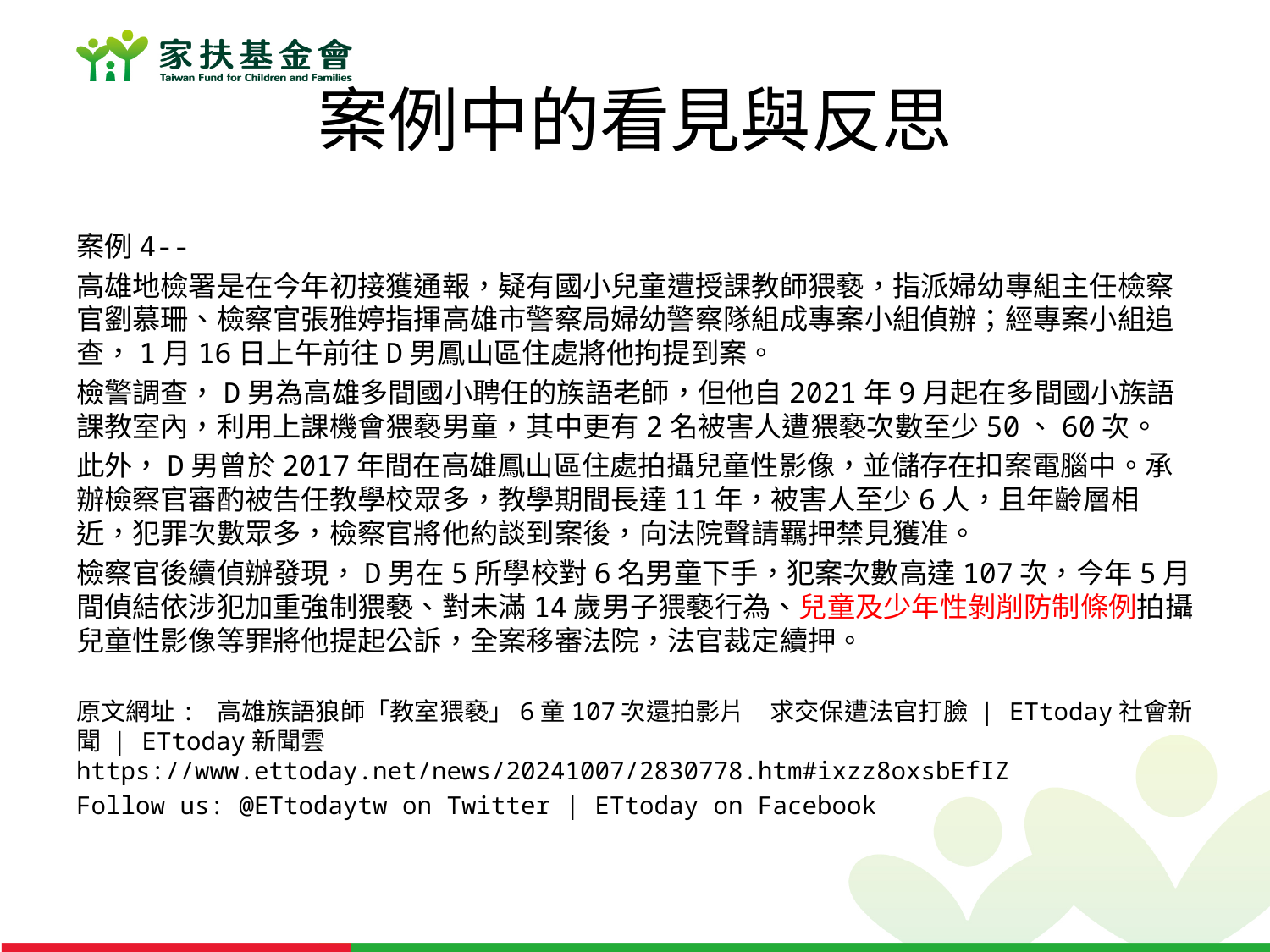

# 案例中的看見與反思
案例4--
高雄地檢署是在今年初接獲通報，疑有國小兒童遭授課教師猥褻，指派婦幼專組主任檢察官劉慕珊、檢察官張雅婷指揮高雄市警察局婦幼警察隊組成專案小組偵辦；經專案小組追查，1月16日上午前往D男鳳山區住處將他拘提到案。
檢警調查，D男為高雄多間國小聘任的族語老師，但他自2021年9月起在多間國小族語課教室內，利用上課機會猥褻男童，其中更有2名被害人遭猥褻次數至少50、60次。
此外，D男曾於2017年間在高雄鳳山區住處拍攝兒童性影像，並儲存在扣案電腦中。承辦檢察官審酌被告任教學校眾多，教學期間長達11年，被害人至少6人，且年齡層相近，犯罪次數眾多，檢察官將他約談到案後，向法院聲請羈押禁見獲准。
檢察官後續偵辦發現，D男在5所學校對6名男童下手，犯案次數高達107次，今年5月間偵結依涉犯加重強制猥褻、對未滿14歲男子猥褻行為、兒童及少年性剝削防制條例拍攝兒童性影像等罪將他提起公訴，全案移審法院，法官裁定續押。

原文網址: 高雄族語狼師「教室猥褻」6童107次還拍影片　求交保遭法官打臉 | ETtoday社會新聞 | ETtoday新聞雲 https://www.ettoday.net/news/20241007/2830778.htm#ixzz8oxsbEfIZ
Follow us: @ETtodaytw on Twitter | ETtoday on Facebook